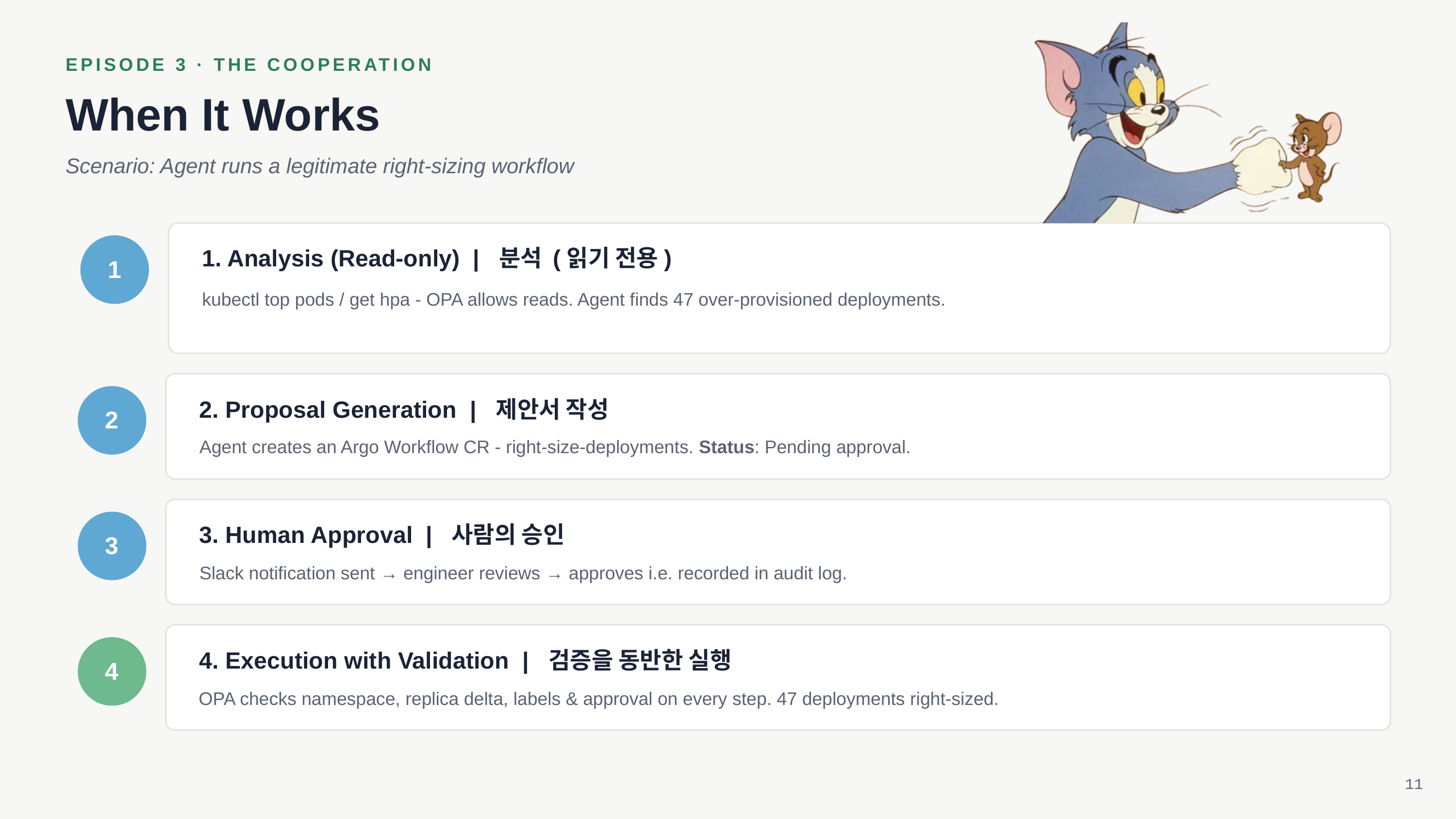

EPISODE 3 · THE COOPERATION

When It Works

Scenario: Agent runs a legitimate right-sizing workflow

1. Analysis (Read-only)  |  분석 (읽기 전용)

1

kubectl top pods / get hpa - OPA allows reads. Agent finds 47 over-provisioned deployments.

2. Proposal Generation  |  제안서 작성

2

Agent creates an Argo Workflow CR - right-size-deployments. Status: Pending approval.

3. Human Approval  |  사람의 승인

3

Slack notification sent → engineer reviews → approves i.e. recorded in audit log.

4. Execution with Validation  |  검증을 동반한 실행

4

OPA checks namespace, replica delta, labels & approval on every step. 47 deployments right-sized.

11